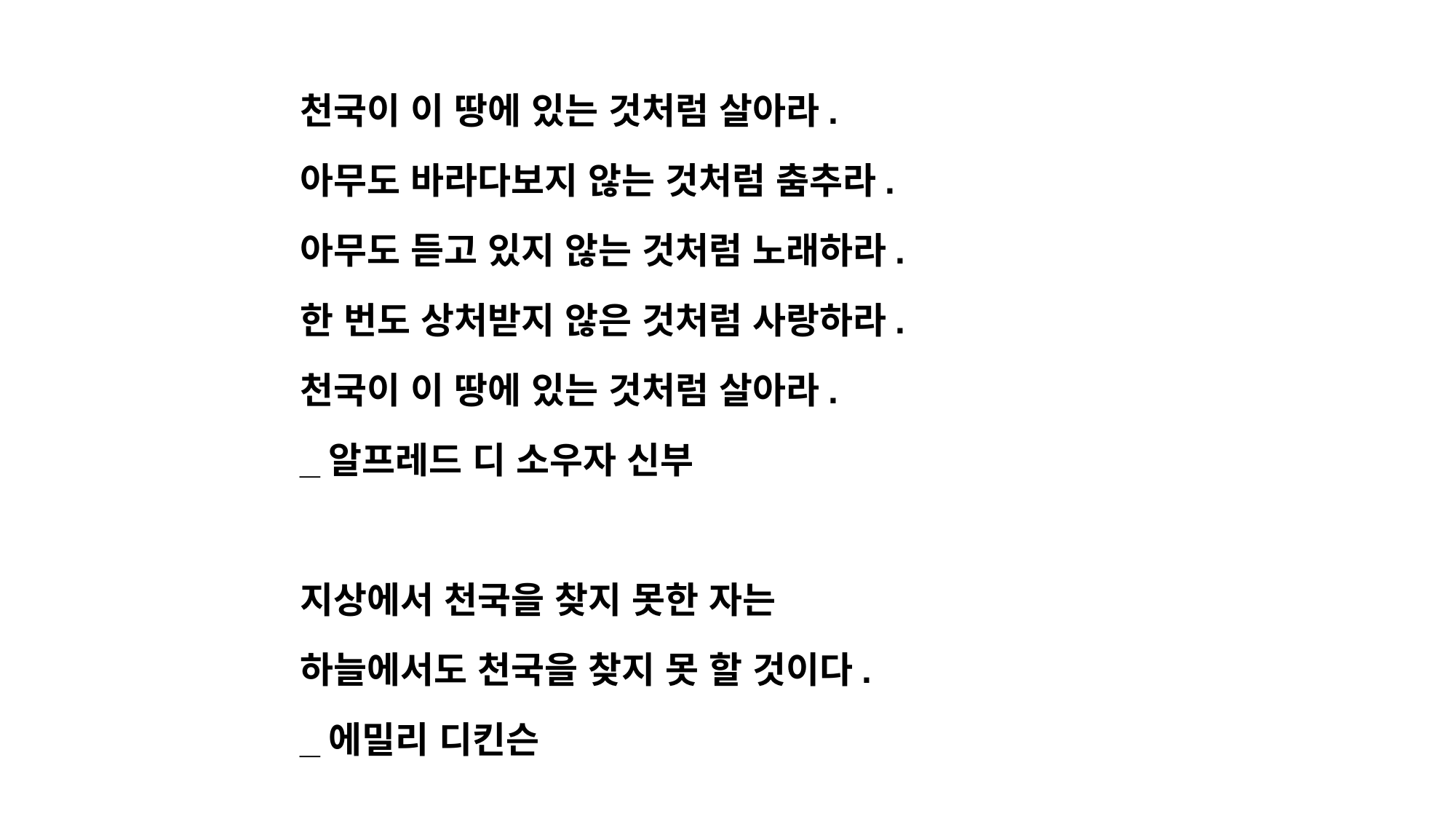

천국이 이 땅에 있는 것처럼 살아라.
아무도 바라다보지 않는 것처럼 춤추라.
아무도 듣고 있지 않는 것처럼 노래하라.
한 번도 상처받지 않은 것처럼 사랑하라.
천국이 이 땅에 있는 것처럼 살아라.
_알프레드 디 소우자 신부

지상에서 천국을 찾지 못한 자는
하늘에서도 천국을 찾지 못 할 것이다.
_에밀리 디킨슨